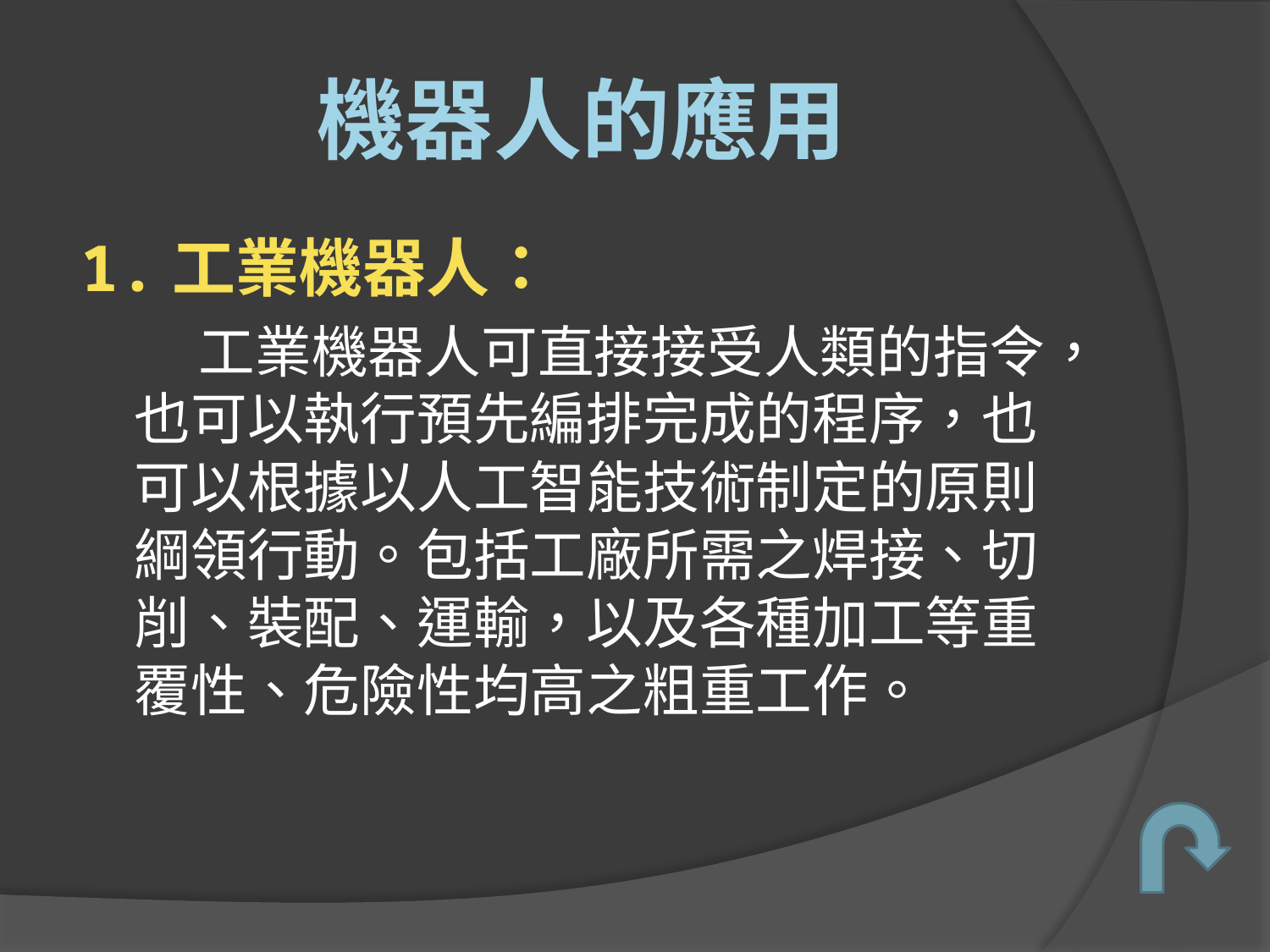

# 機器人的應用
1.工業機器人：
	    工業機器人可直接接受人類的指令，也可以執行預先編排完成的程序，也可以根據以人工智能技術制定的原則綱領行動。包括工廠所需之焊接、切削、裝配、運輸，以及各種加工等重覆性、危險性均高之粗重工作。